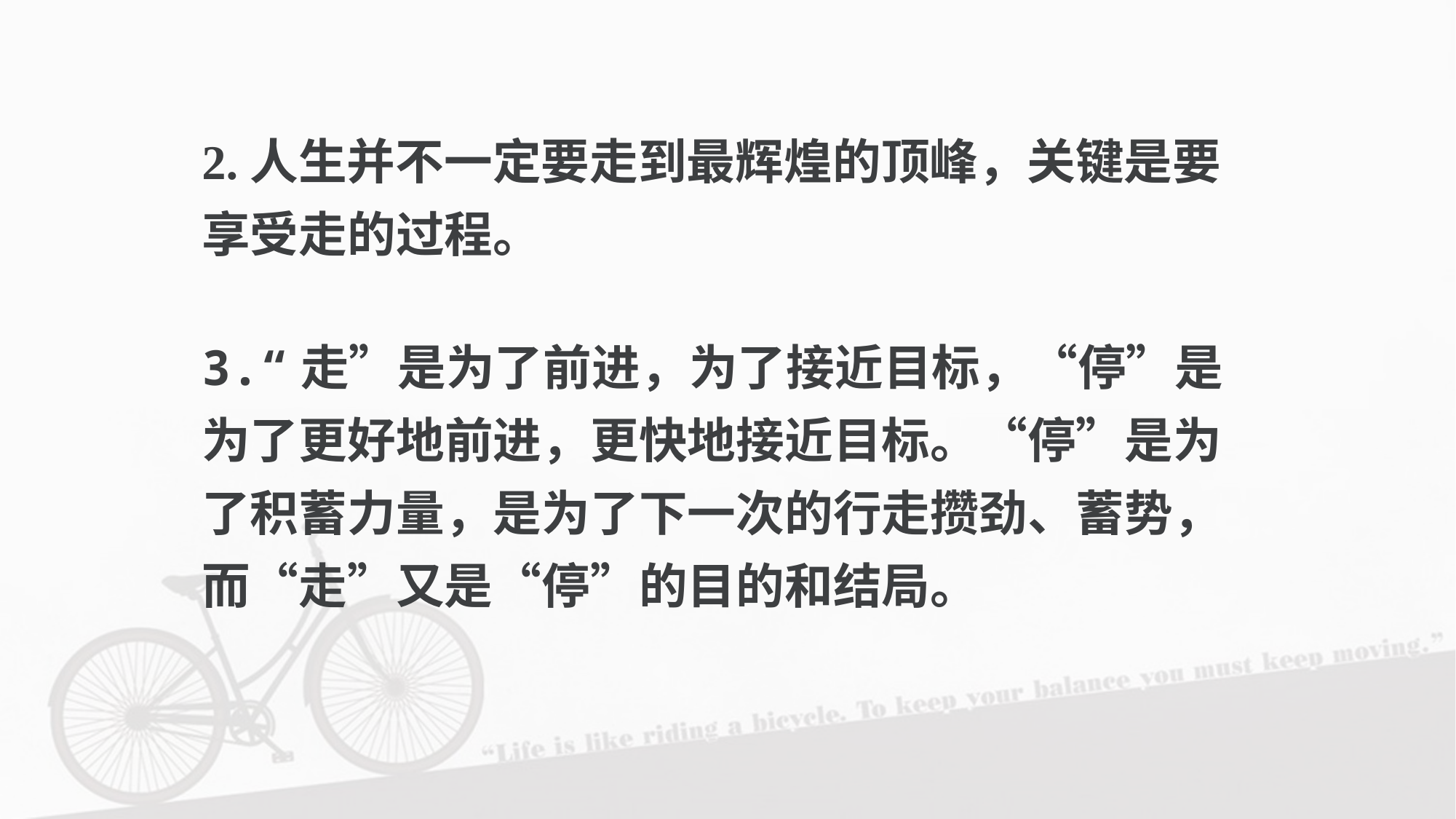

2.人生并不一定要走到最辉煌的顶峰，关键是要
享受走的过程。
3.“走”是为了前进，为了接近目标，“停”是
为了更好地前进，更快地接近目标。“停”是为
了积蓄力量，是为了下一次的行走攒劲、蓄势，
而“走”又是“停”的目的和结局。